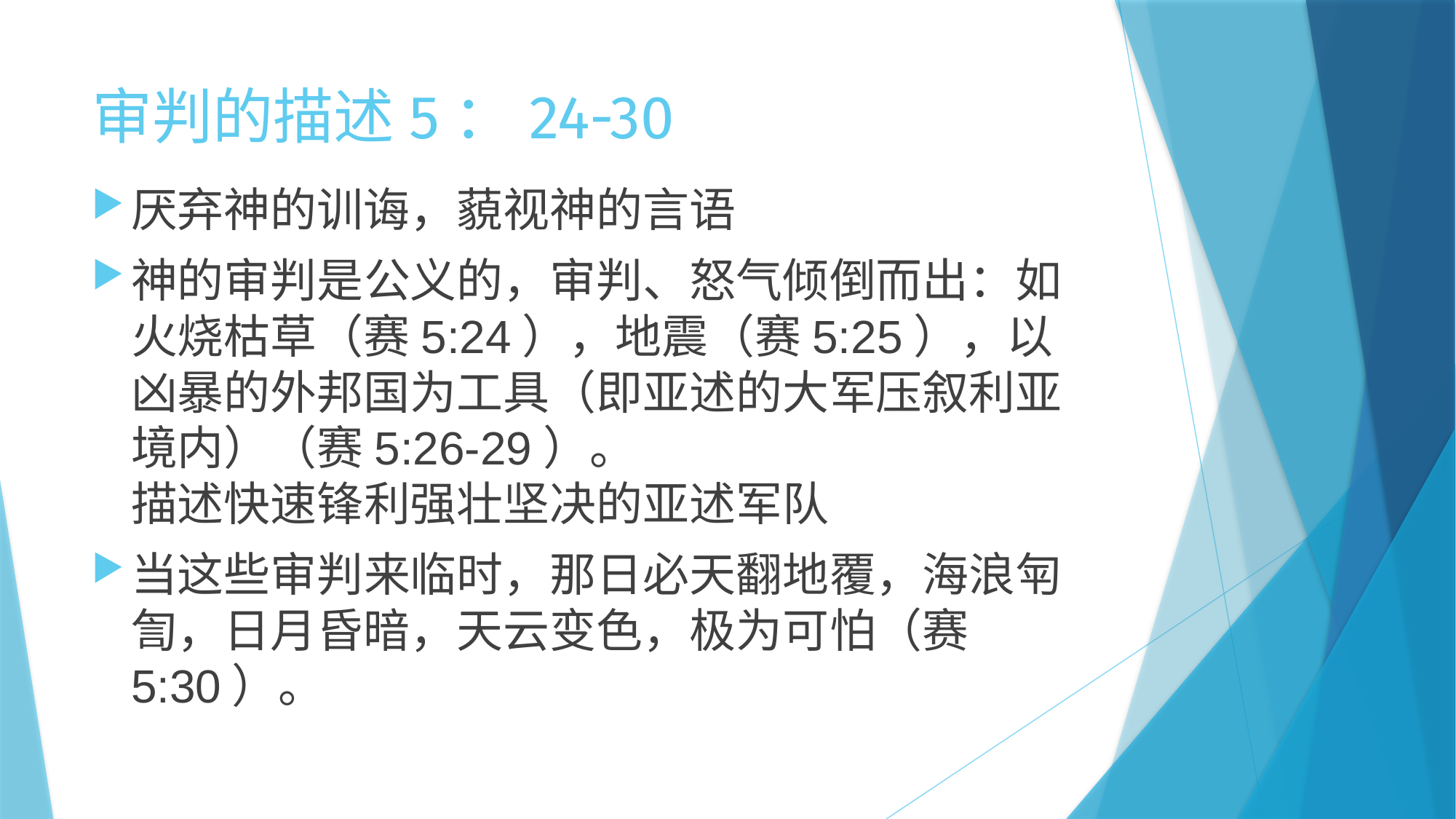

# 审判的描述5：24-30
厌弃神的训诲，藐视神的言语
神的审判是公义的，审判、怒气倾倒而出：如火烧枯草（赛5:24），地震（赛5:25），以凶暴的外邦国为工具（即亚述的大军压叙利亚境内）（赛5:26-29）。
描述快速锋利强壮坚决的亚述军队
当这些审判来临时，那日必天翻地覆，海浪匉訇，日月昏暗，天云变色，极为可怕（赛5:30）。